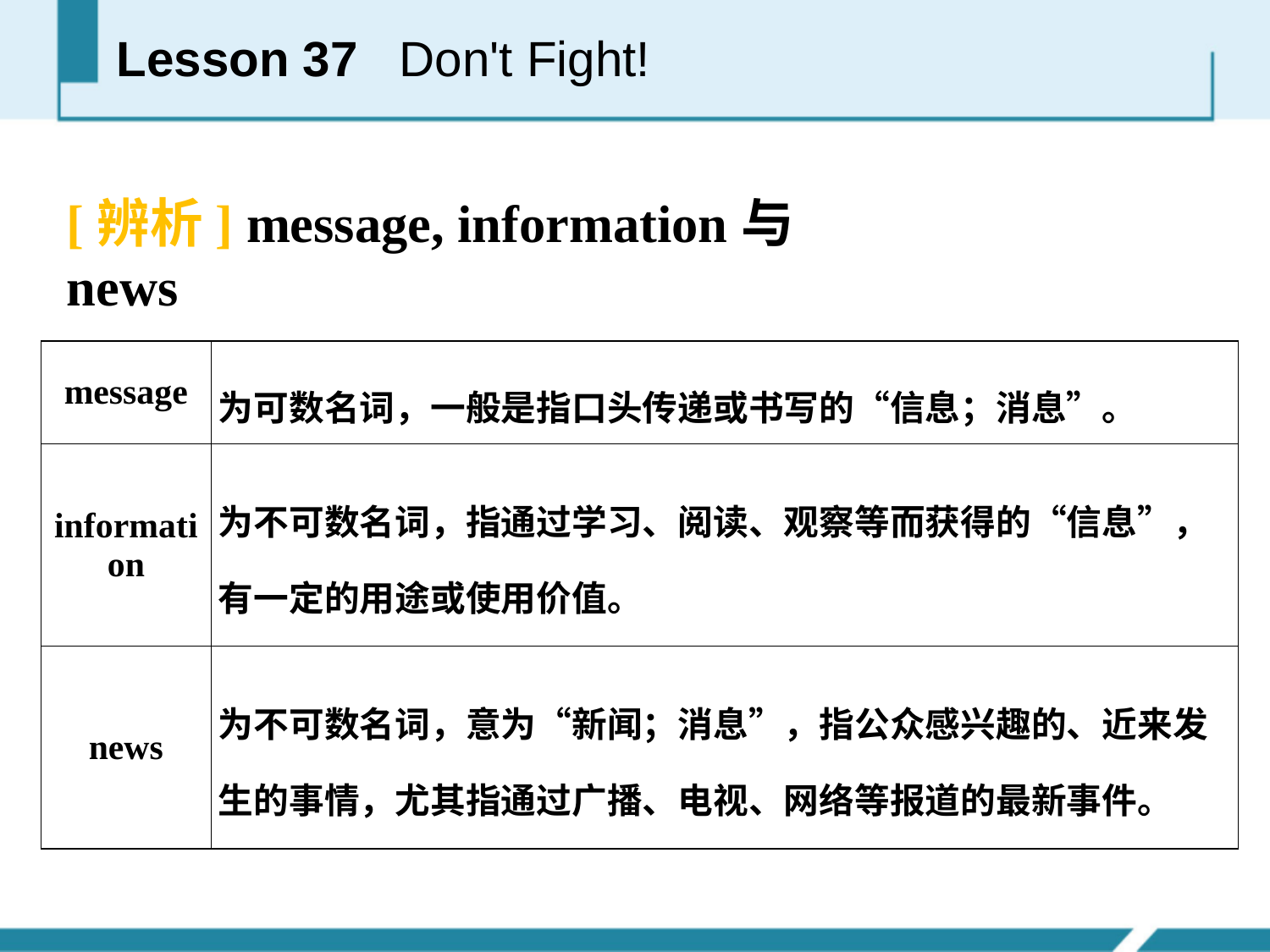

[辨析] message, information与news

| message | 为可数名词，一般是指口头传递或书写的“信息；消息”。 |
| --- | --- |
| information | 为不可数名词，指通过学习、阅读、观察等而获得的“信息”，有一定的用途或使用价值。 |
| news | 为不可数名词，意为“新闻；消息”，指公众感兴趣的、近来发生的事情，尤其指通过广播、电视、网络等报道的最新事件。 |